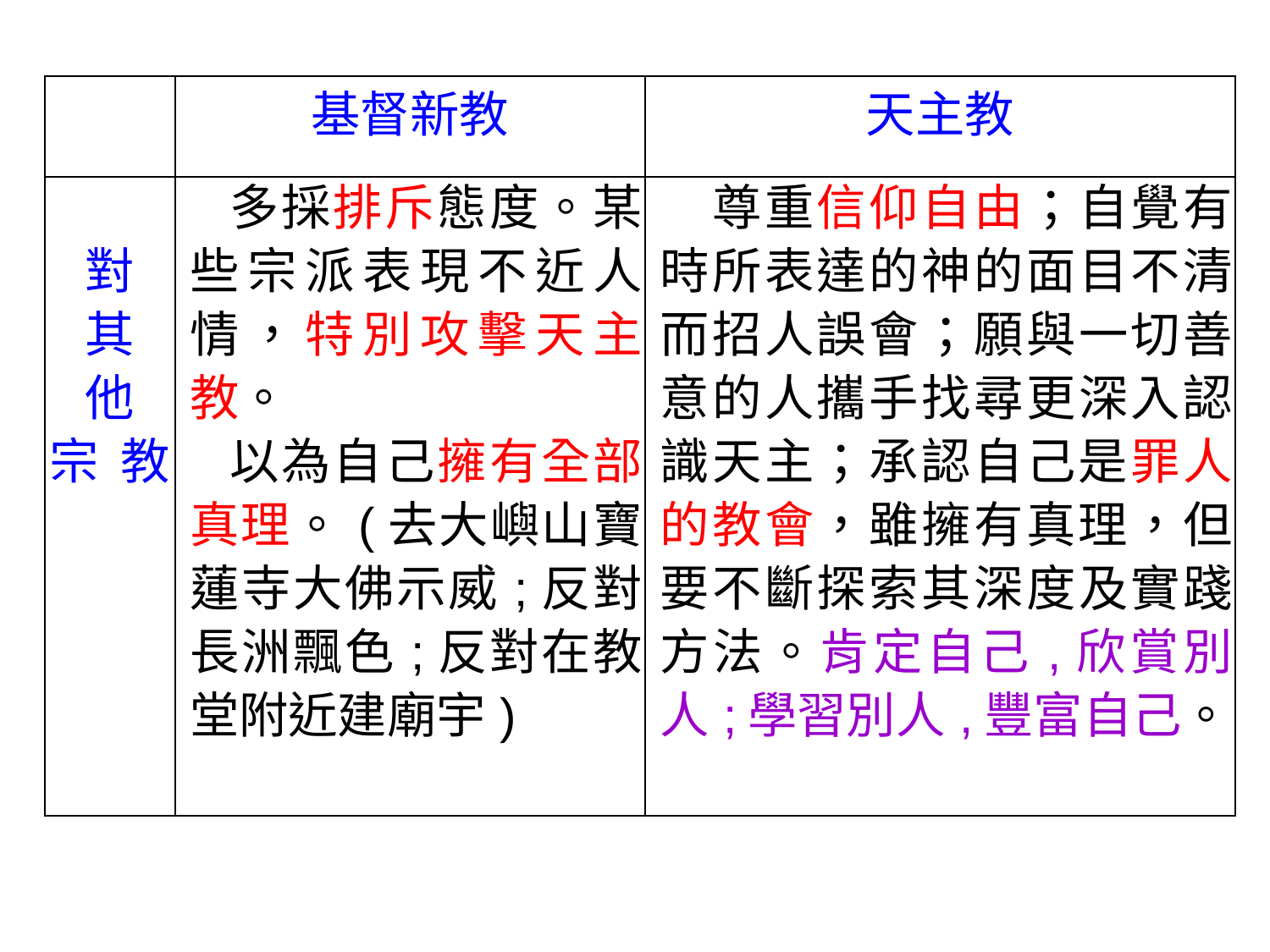

|  | 基督新教 | 天主教 |
| --- | --- | --- |
| 對 其 他 宗 教 | 多採排斥態度。某些宗派表現不近人情，特別攻擊天主教。 　以為自己擁有全部真理。(去大嶼山寶蓮寺大佛示威;反對長洲飄色;反對在教堂附近建廟宇) | 尊重信仰自由；自覺有時所表達的神的面目不清而招人誤會；願與一切善意的人攜手找尋更深入認識天主；承認自己是罪人的教會，雖擁有真理，但要不斷探索其深度及實踐方法。肯定自己,欣賞別人;學習別人,豐富自己。 |